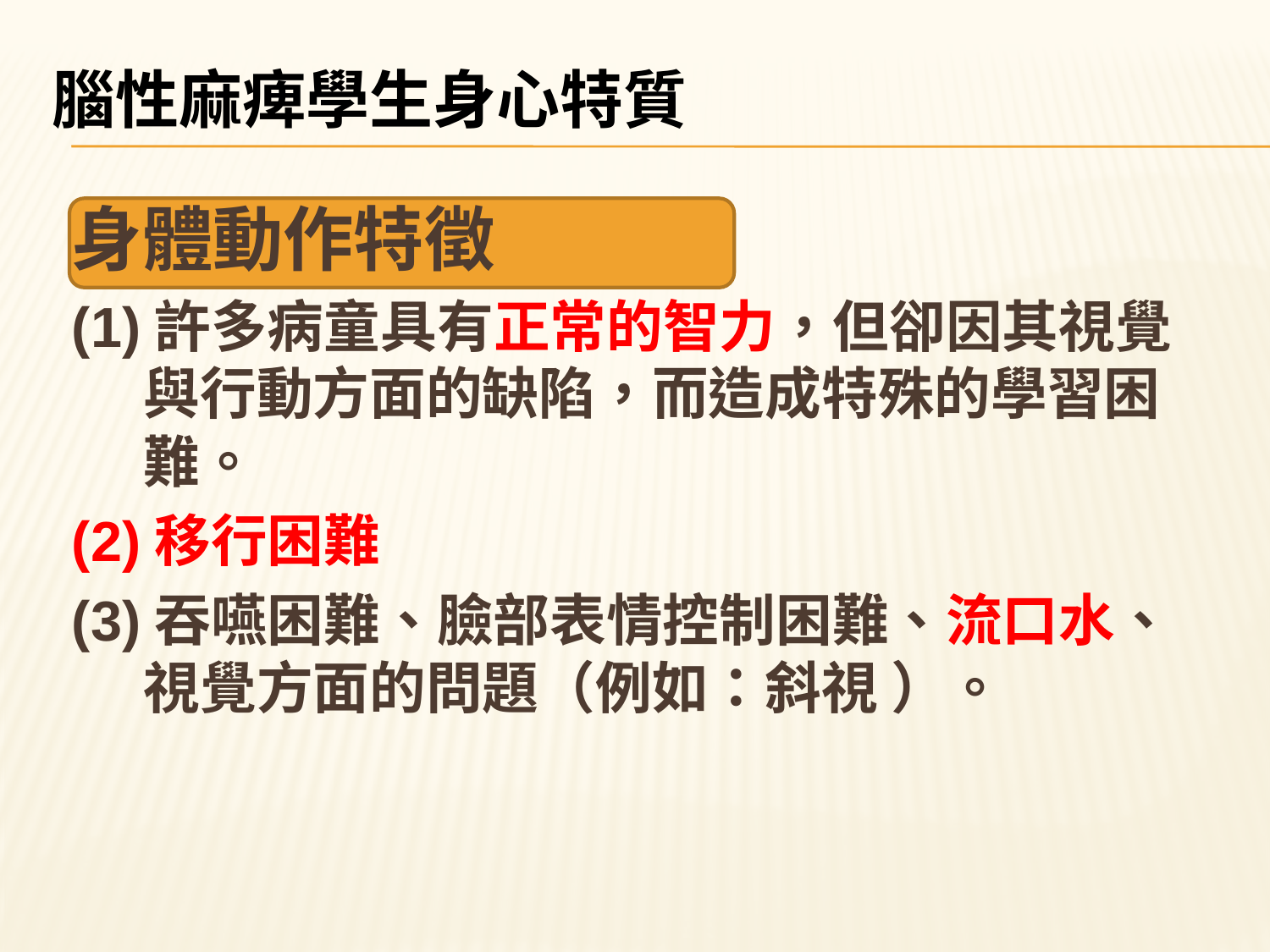

# 腦性麻痺學生身心特質
身體動作特徵
(1)許多病童具有正常的智力，但卻因其視覺與行動方面的缺陷，而造成特殊的學習困難。
(2)移行困難
(3)吞嚥困難、臉部表情控制困難、流口水、視覺方面的問題（例如：斜視 ）。